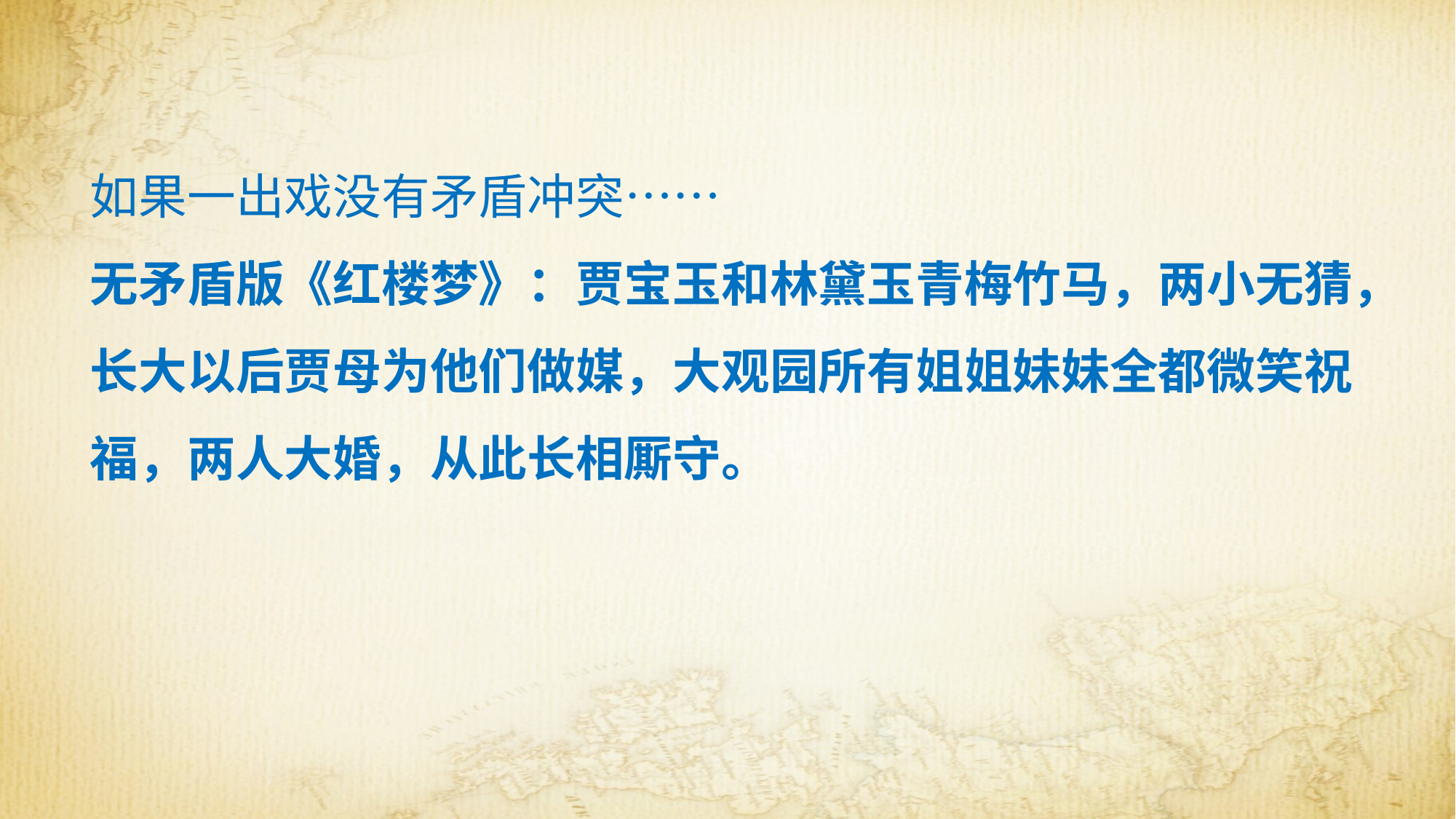

如果一出戏没有矛盾冲突……
无矛盾版《红楼梦》：贾宝玉和林黛玉青梅竹马，两小无猜，长大以后贾母为他们做媒，大观园所有姐姐妹妹全都微笑祝福，两人大婚，从此长相厮守。